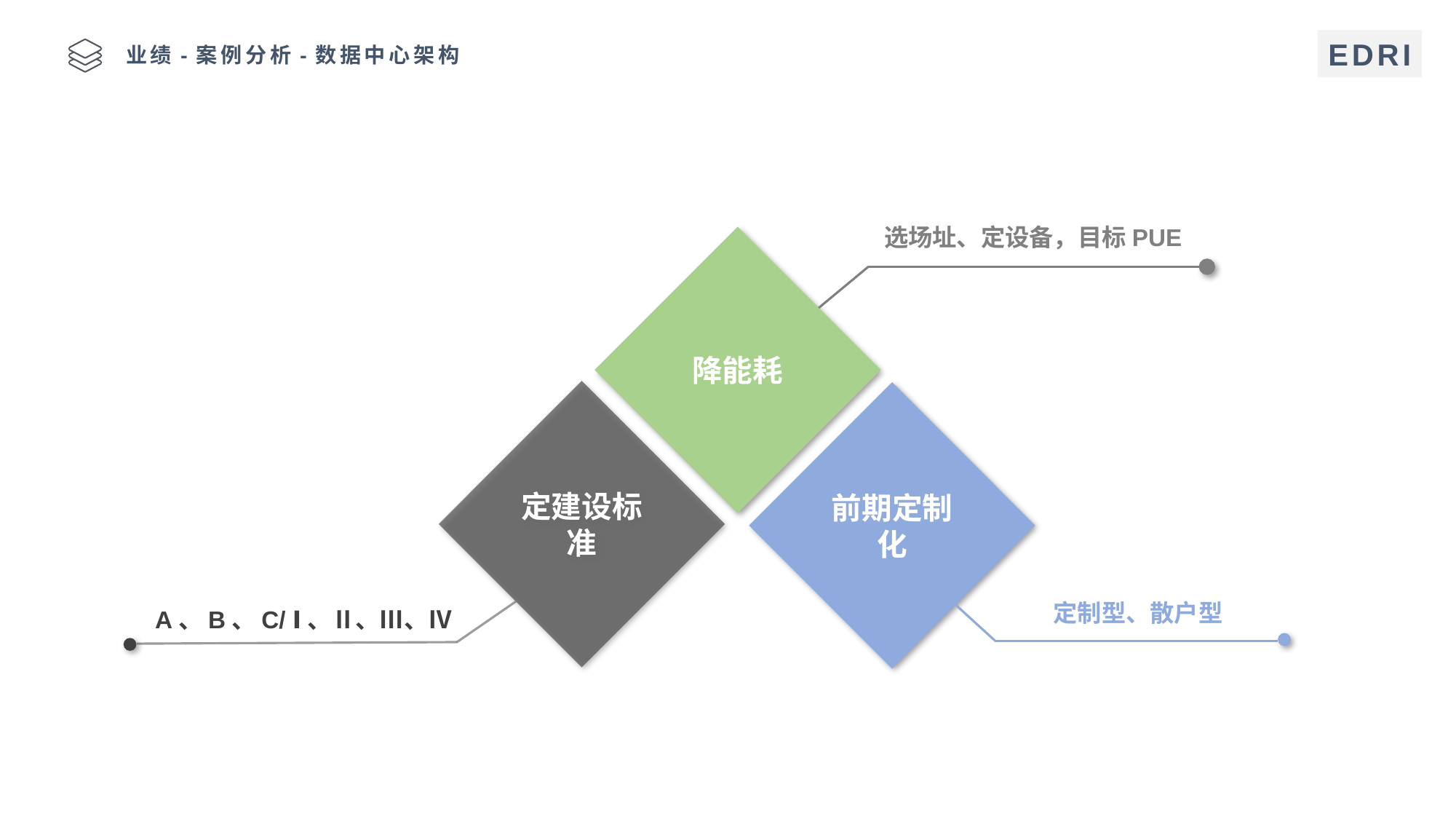

EDRI
业绩-案例分析-数据中心架构

选场址、定设备，目标PUE
降能耗
定建设标准
前期定制化

定制型、散户型
A、B、C/ Ⅰ、Ⅱ、Ⅲ、Ⅳ